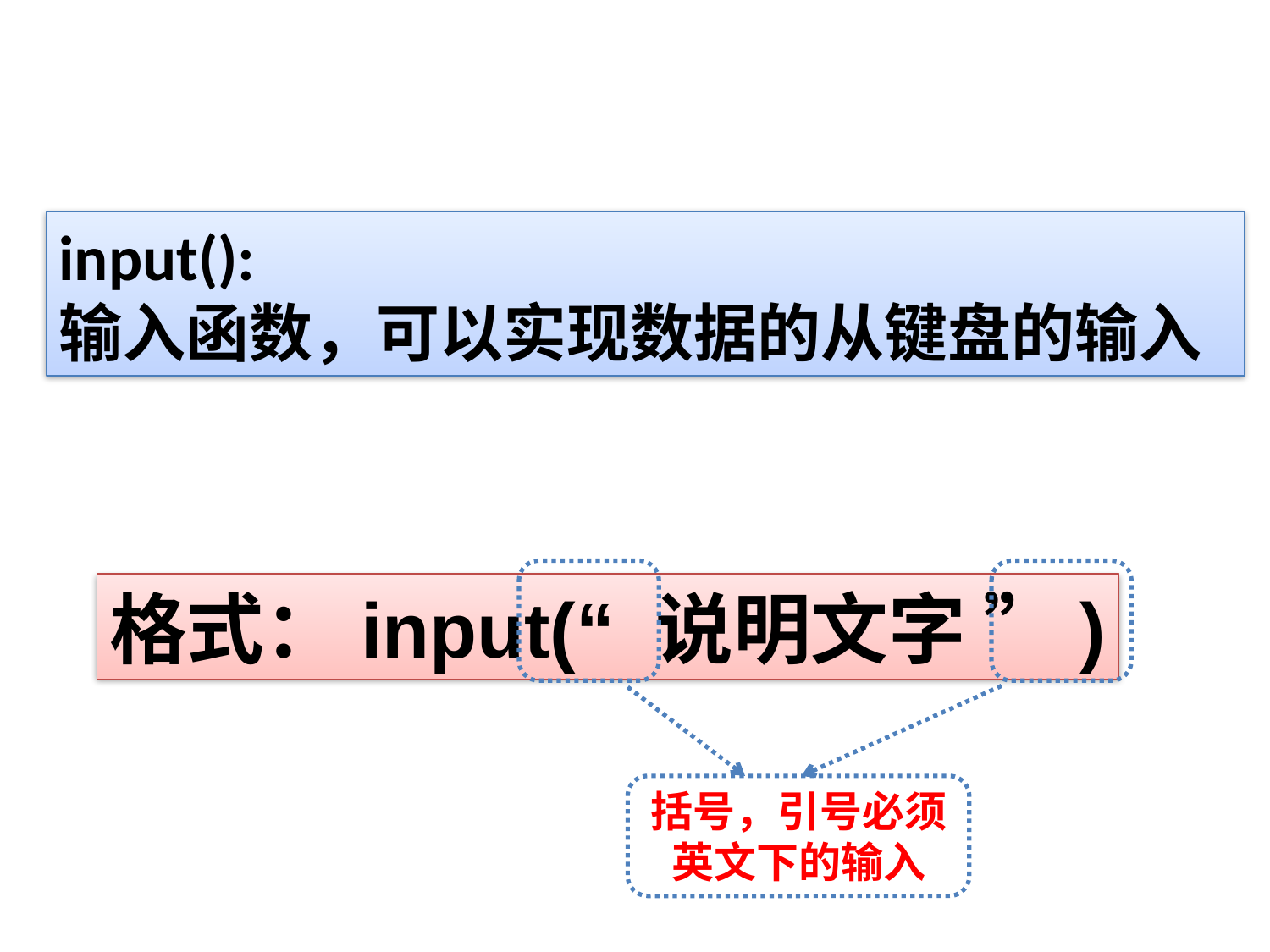

input():
输入函数，可以实现数据的从键盘的输入

括号，引号必须英文下的输入
格式：input(“ 说明文字 ”)